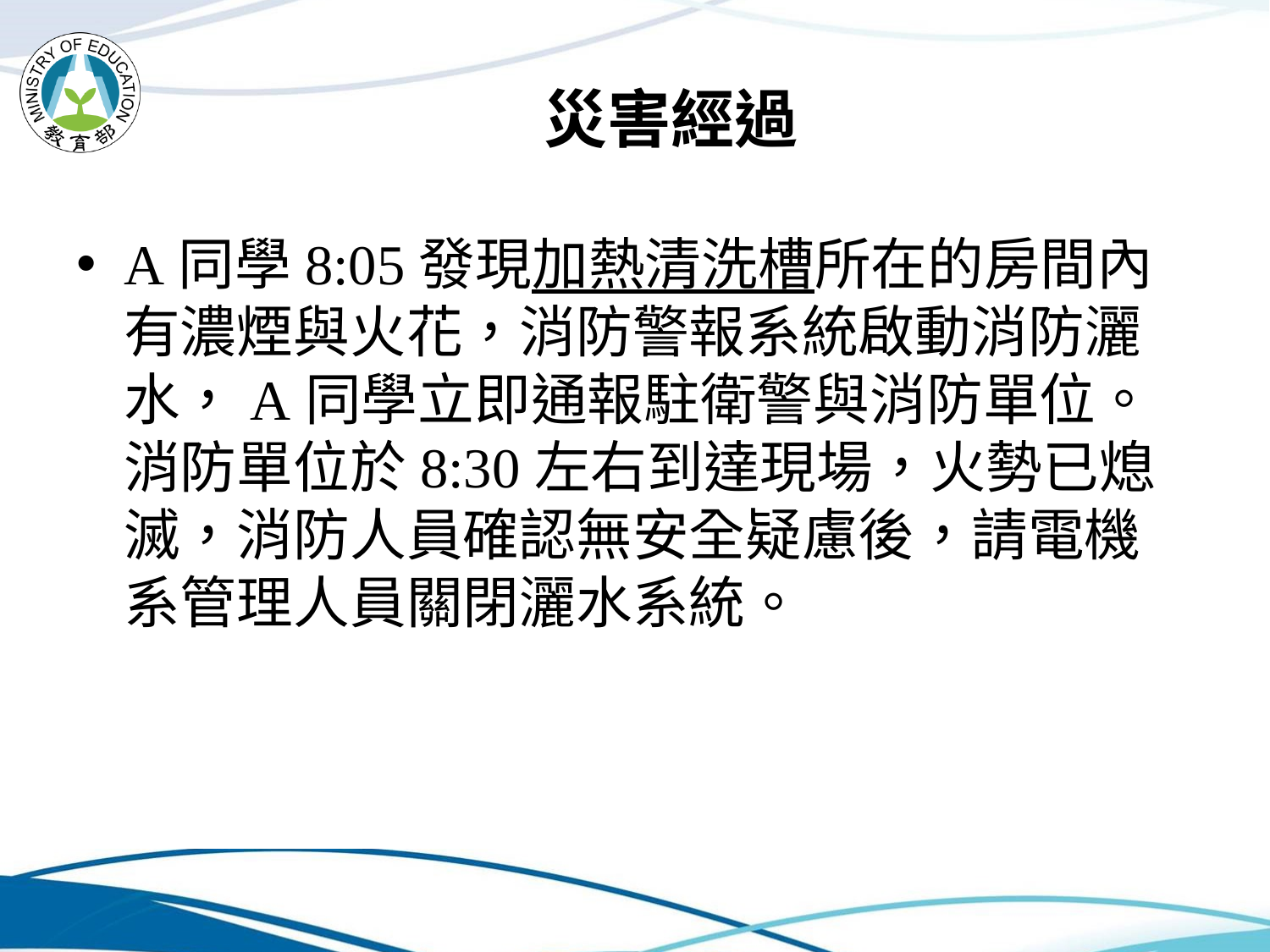

# 災害經過
A同學8:05發現加熱清洗槽所在的房間內有濃煙與火花，消防警報系統啟動消防灑水，A同學立即通報駐衛警與消防單位。消防單位於8:30左右到達現場，火勢已熄滅，消防人員確認無安全疑慮後，請電機系管理人員關閉灑水系統。